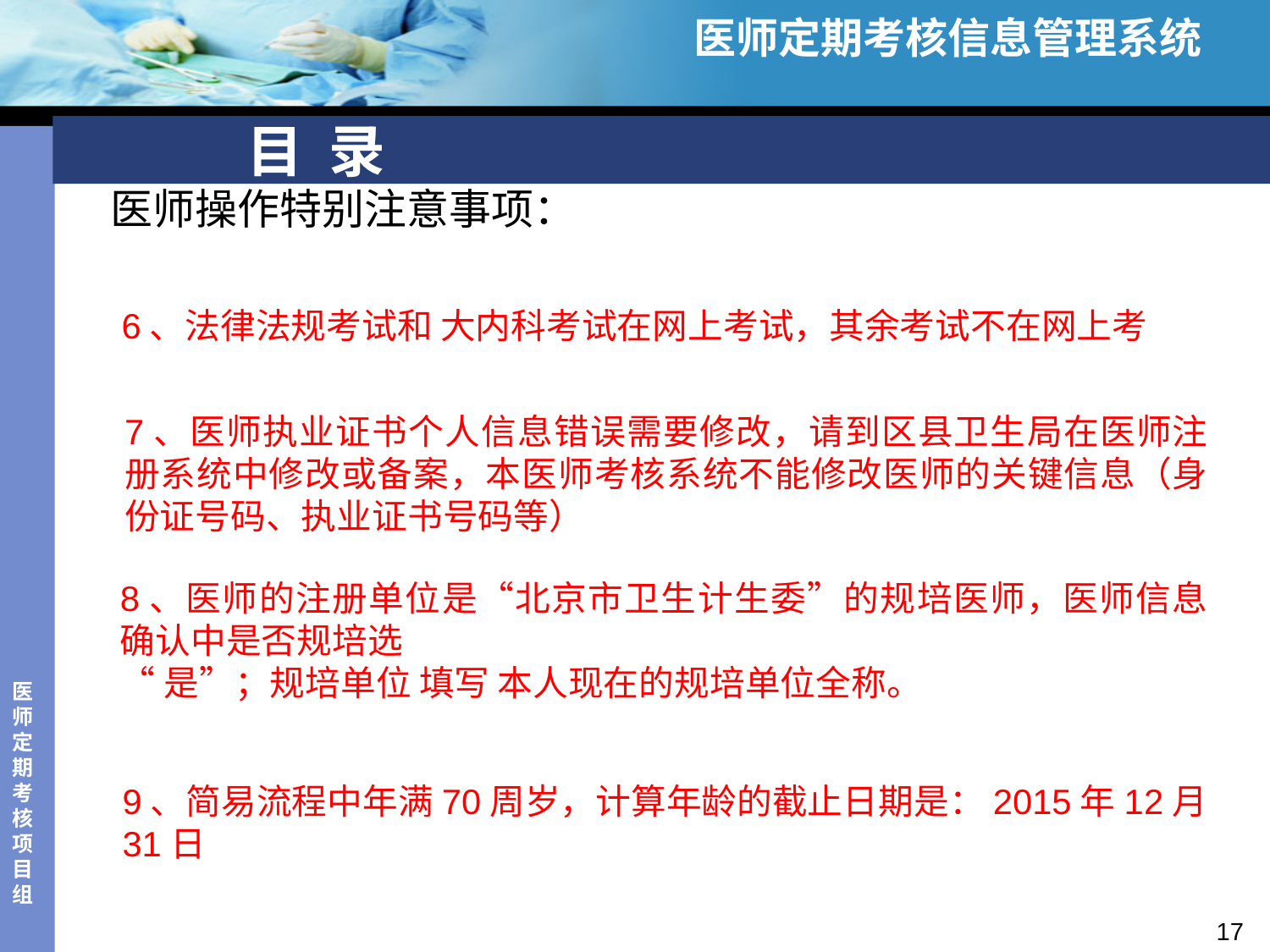

医师定期考核信息管理系统
# 目  录
医师操作特别注意事项：
6、法律法规考试和 大内科考试在网上考试，其余考试不在网上考
7、医师执业证书个人信息错误需要修改，请到区县卫生局在医师注册系统中修改或备案，本医师考核系统不能修改医师的关键信息（身份证号码、执业证书号码等）
8、医师的注册单位是“北京市卫生计生委”的规培医师，医师信息确认中是否规培选
“是”；规培单位 填写 本人现在的规培单位全称。
9、简易流程中年满70周岁，计算年龄的截止日期是：2015年12月31日
17